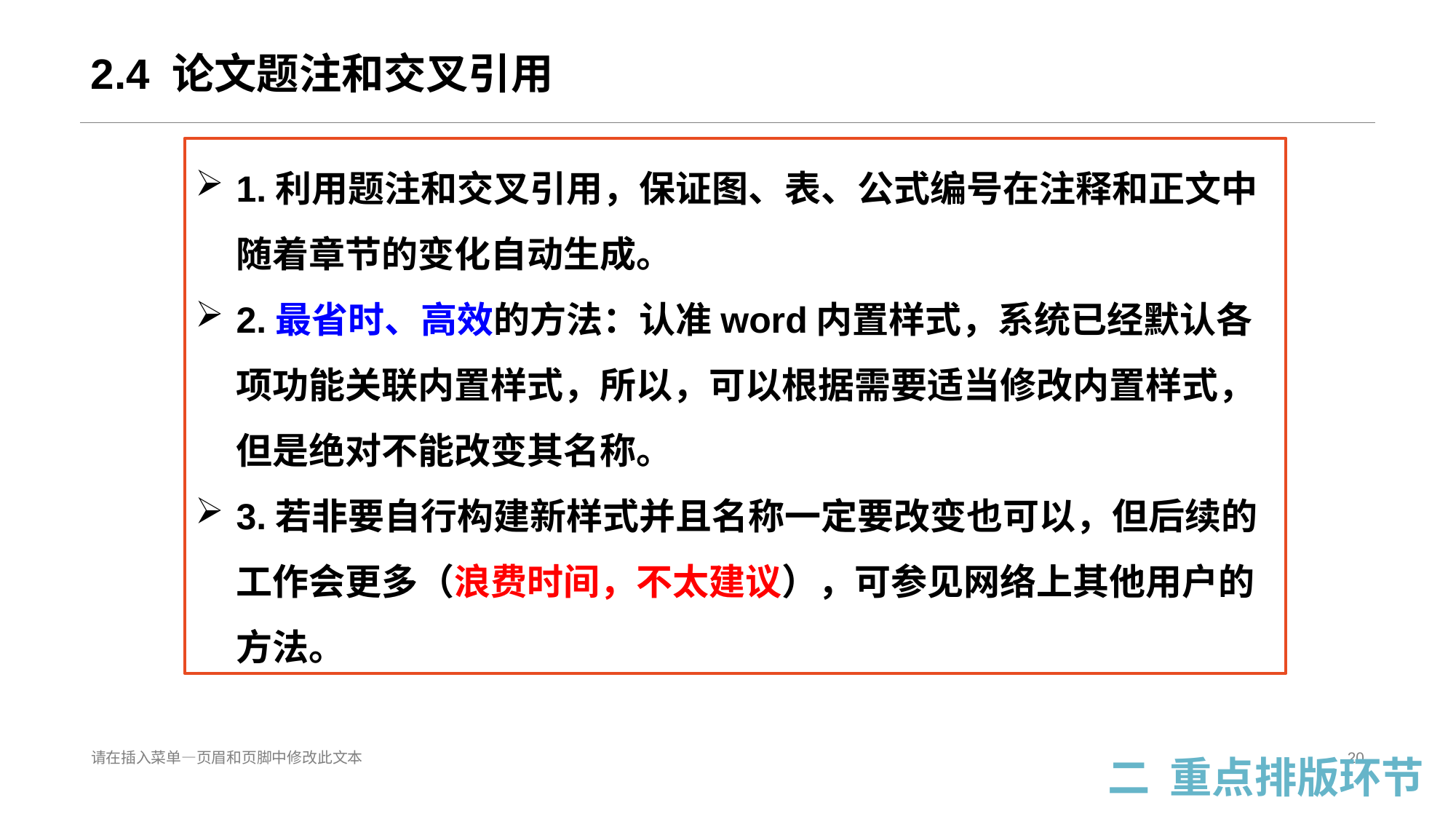

# 2.4 论文题注和交叉引用
1.利用题注和交叉引用，保证图、表、公式编号在注释和正文中随着章节的变化自动生成。
2.最省时、高效的方法：认准word内置样式，系统已经默认各项功能关联内置样式，所以，可以根据需要适当修改内置样式，但是绝对不能改变其名称。
3.若非要自行构建新样式并且名称一定要改变也可以，但后续的工作会更多（浪费时间，不太建议），可参见网络上其他用户的方法。
请在插入菜单—页眉和页脚中修改此文本
20
二  重点排版环节